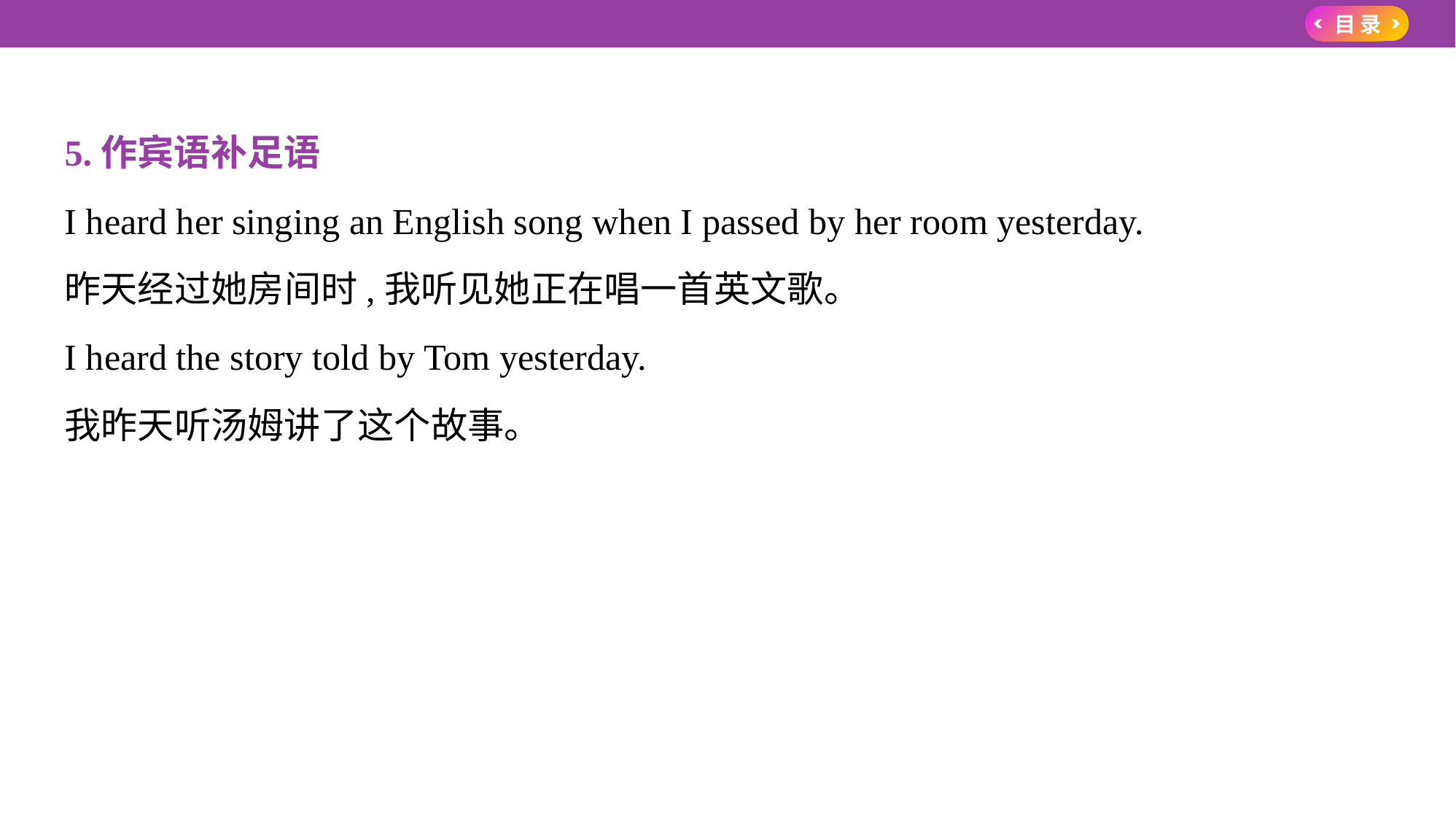

5.作宾语补足语
I heard her singing an English song when I passed by her room yesterday.
昨天经过她房间时,我听见她正在唱一首英文歌。
I heard the story told by Tom yesterday.
我昨天听汤姆讲了这个故事。